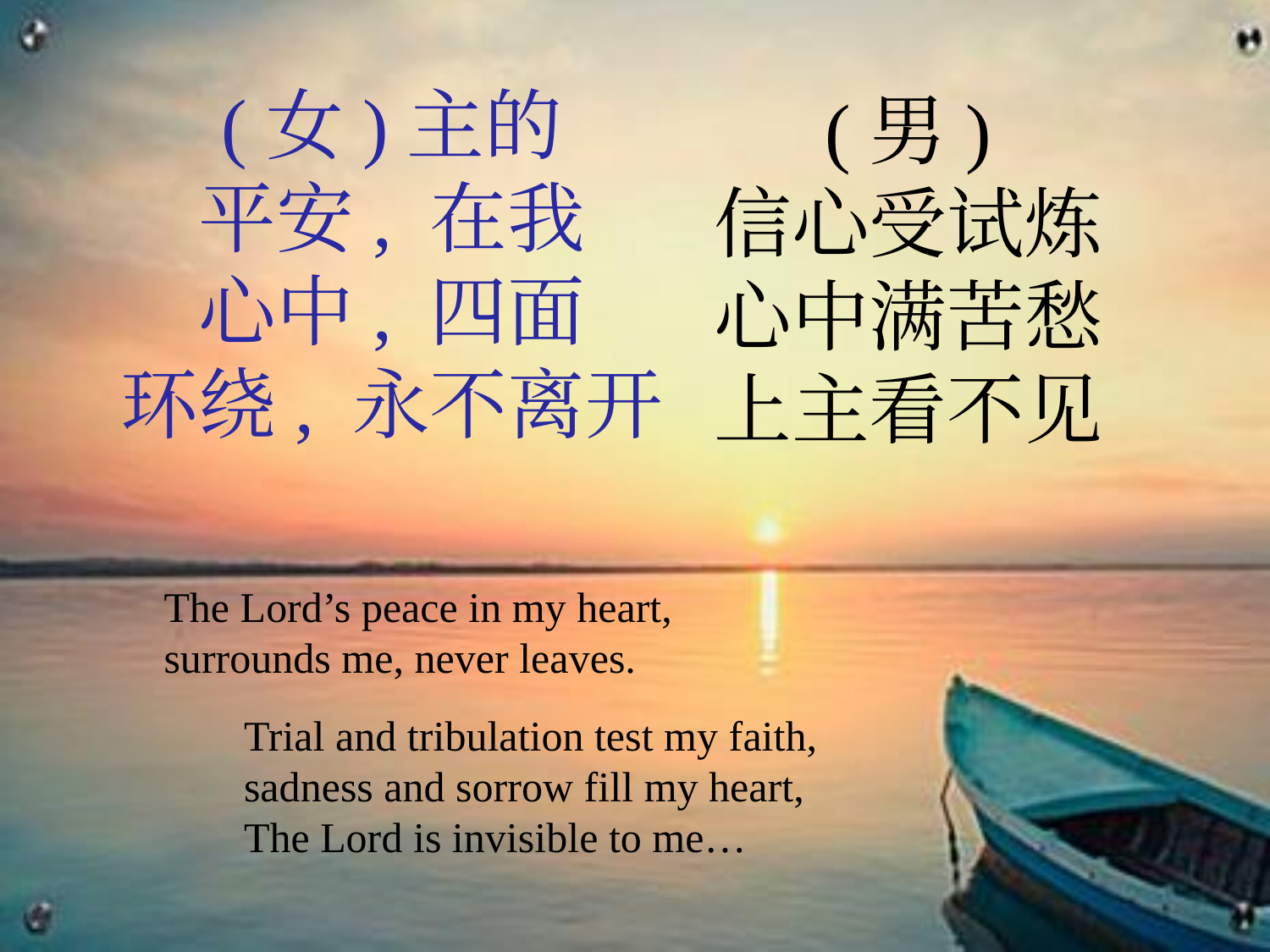

(女)主的
平安, 在我
心中, 四面
环绕, 永不离开
(男)
信心受试炼
心中满苦愁
上主看不见
The Lord’s peace in my heart,
surrounds me, never leaves.
Trial and tribulation test my faith,
sadness and sorrow fill my heart,
The Lord is invisible to me…